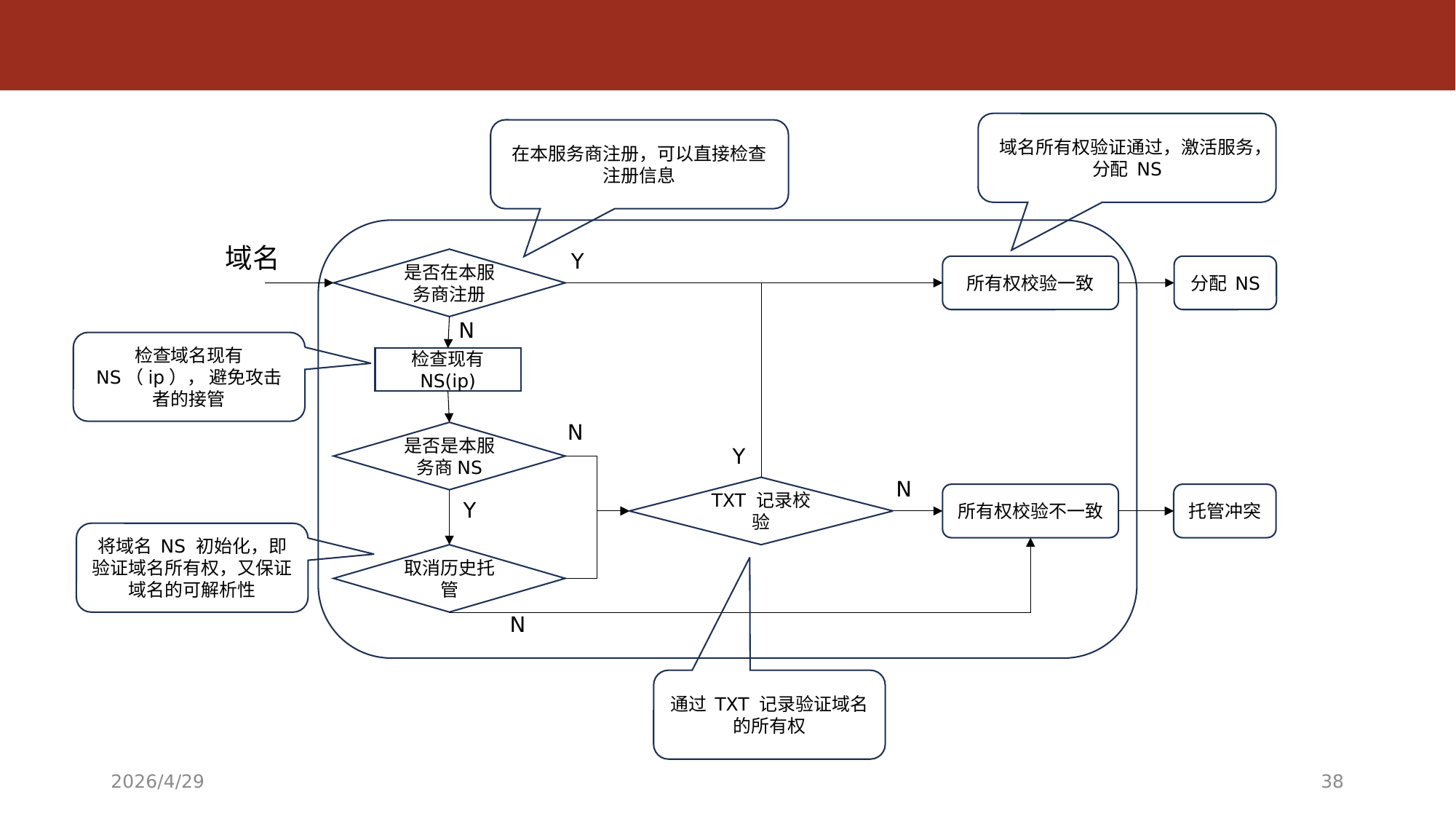

#
域名所有权验证通过，激活服务，分配 NS
在本服务商注册，可以直接检查注册信息

域名
Y
是否在本服务商注册
所有权校验一致
分配 NS
N
检查域名现有 NS（ip）， 避免攻击者的接管
检查现有 NS(ip)
N
是否是本服务商NS
Y
N
TXT 记录校验
所有权校验不一致
托管冲突
Y
将域名 NS 初始化，即验证域名所有权，又保证域名的可解析性
取消历史托管
N
通过 TXT 记录验证域名的所有权
2026/4/29
38